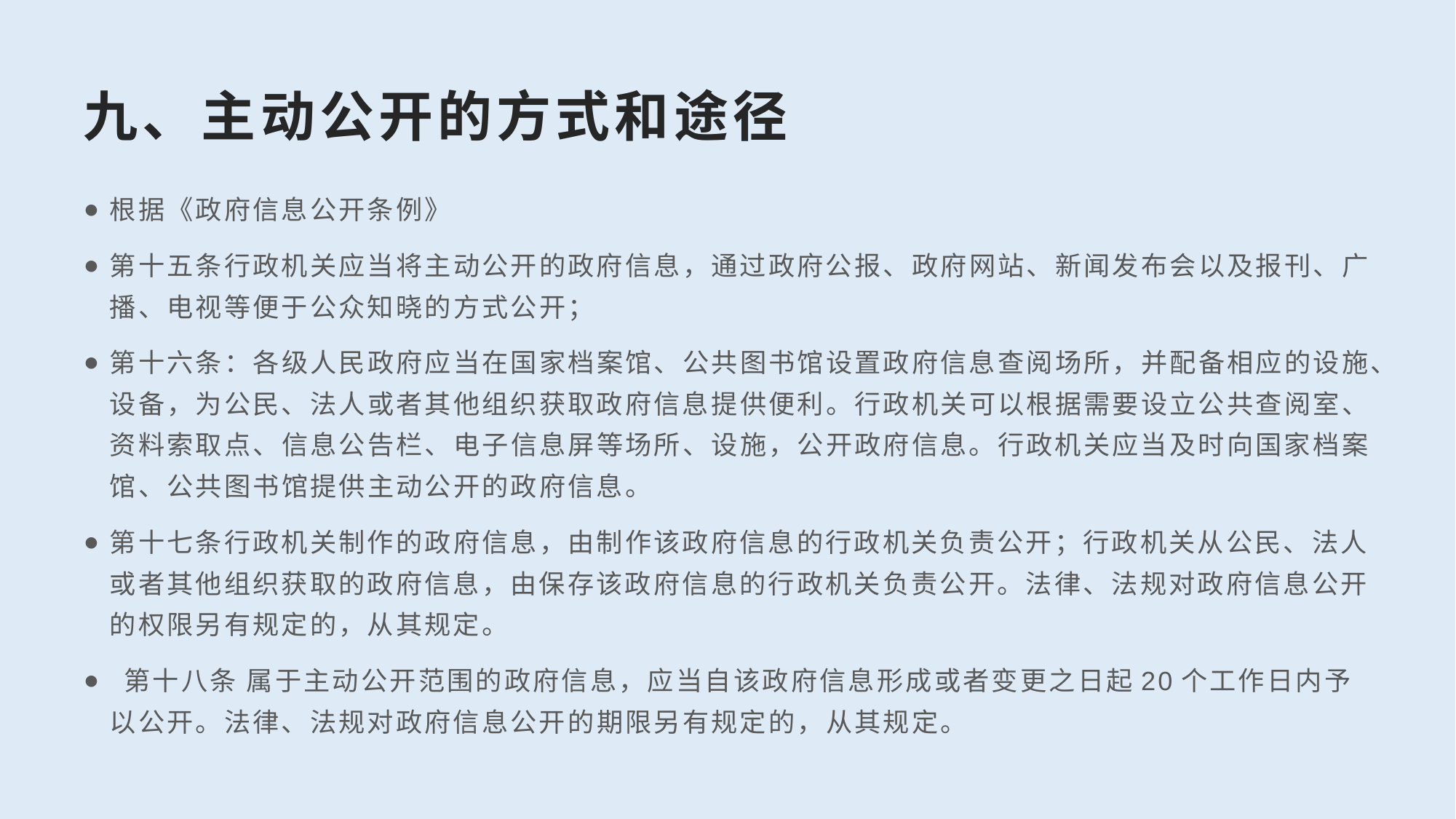

# 九、主动公开的方式和途径
根据《政府信息公开条例》
第十五条行政机关应当将主动公开的政府信息，通过政府公报、政府网站、新闻发布会以及报刊、广播、电视等便于公众知晓的方式公开；
第十六条：各级人民政府应当在国家档案馆、公共图书馆设置政府信息查阅场所，并配备相应的设施、设备，为公民、法人或者其他组织获取政府信息提供便利。行政机关可以根据需要设立公共查阅室、资料索取点、信息公告栏、电子信息屏等场所、设施，公开政府信息。行政机关应当及时向国家档案馆、公共图书馆提供主动公开的政府信息。
第十七条行政机关制作的政府信息，由制作该政府信息的行政机关负责公开；行政机关从公民、法人或者其他组织获取的政府信息，由保存该政府信息的行政机关负责公开。法律、法规对政府信息公开的权限另有规定的，从其规定。
 第十八条 属于主动公开范围的政府信息，应当自该政府信息形成或者变更之日起20个工作日内予以公开。法律、法规对政府信息公开的期限另有规定的，从其规定。